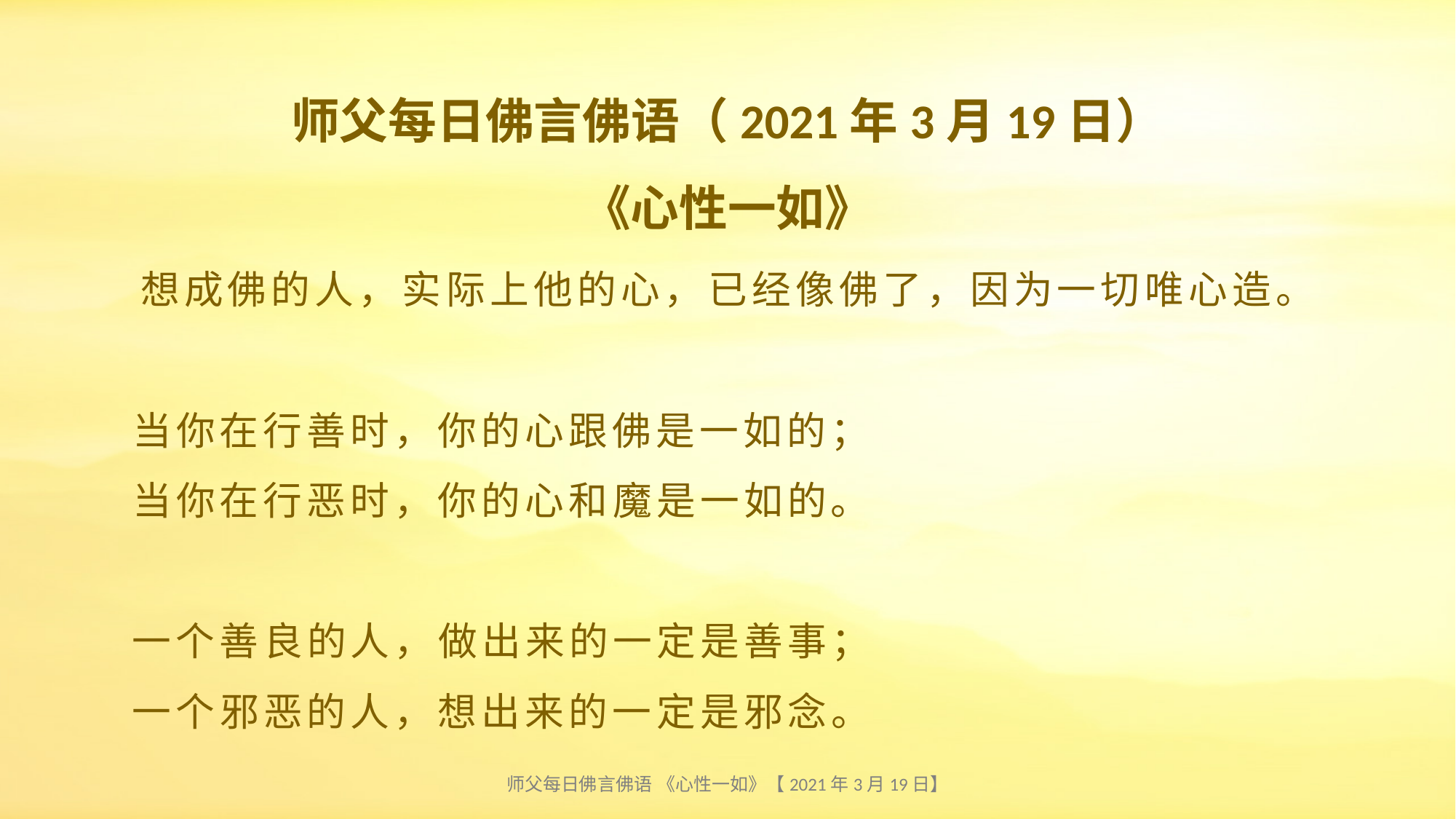

师父每日佛言佛语（2021年3月19日）
《心性一如》
# 想成佛的人，实际上他的心，已经像佛了，因为一切唯心造。 当你在行善时，你的心跟佛是一如的； 当你在行恶时，你的心和魔是一如的。 一个善良的人，做出来的一定是善事； 一个邪恶的人，想出来的一定是邪念。
师父每日佛言佛语 《心性一如》【2021年3月19日】